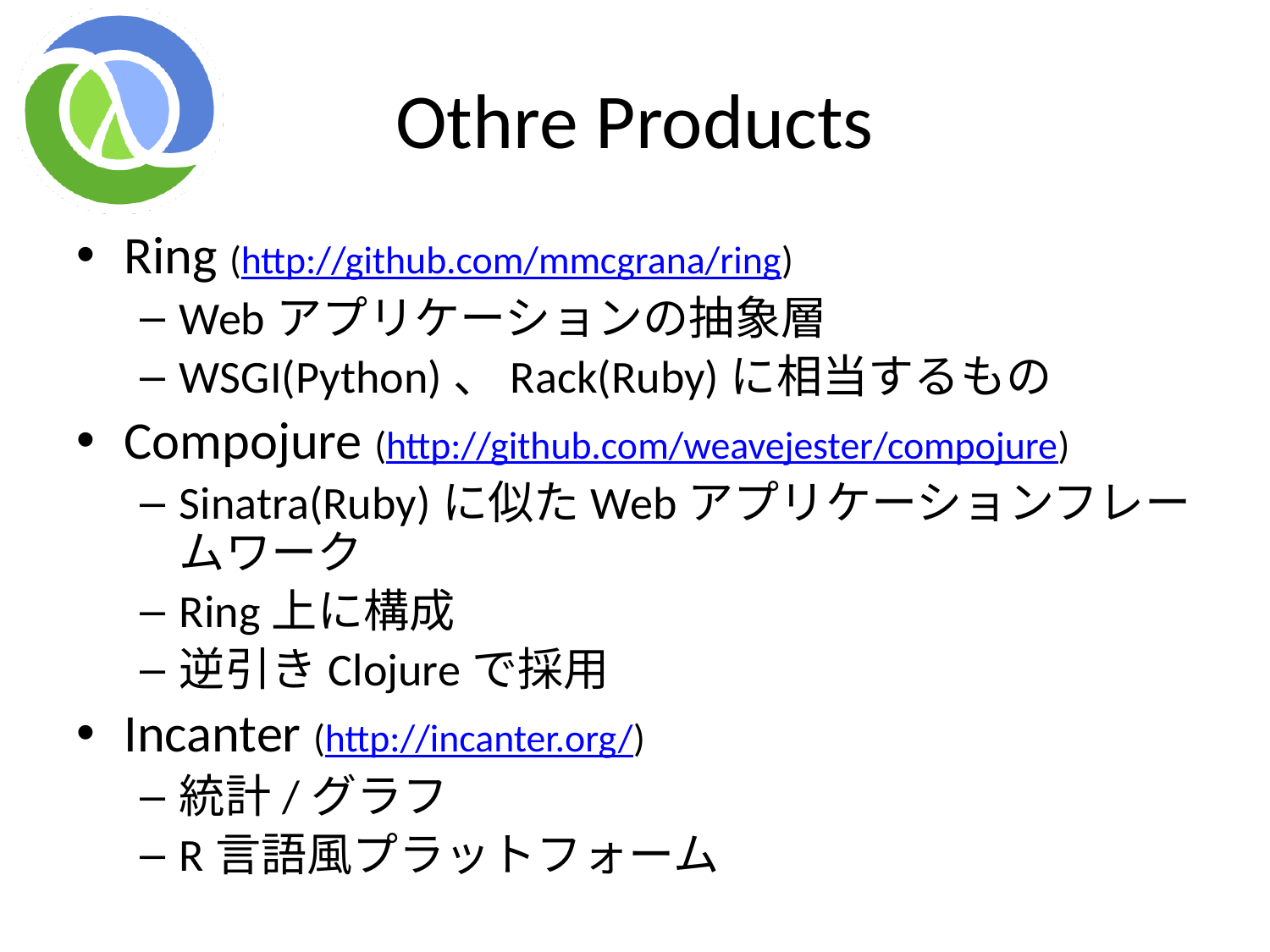

# Othre Products
Ring (http://github.com/mmcgrana/ring)
Webアプリケーションの抽象層
WSGI(Python)、Rack(Ruby)に相当するもの
Compojure (http://github.com/weavejester/compojure)
Sinatra(Ruby)に似たWebアプリケーションフレームワーク
Ring上に構成
逆引きClojureで採用
Incanter (http://incanter.org/)
統計/グラフ
R言語風プラットフォーム